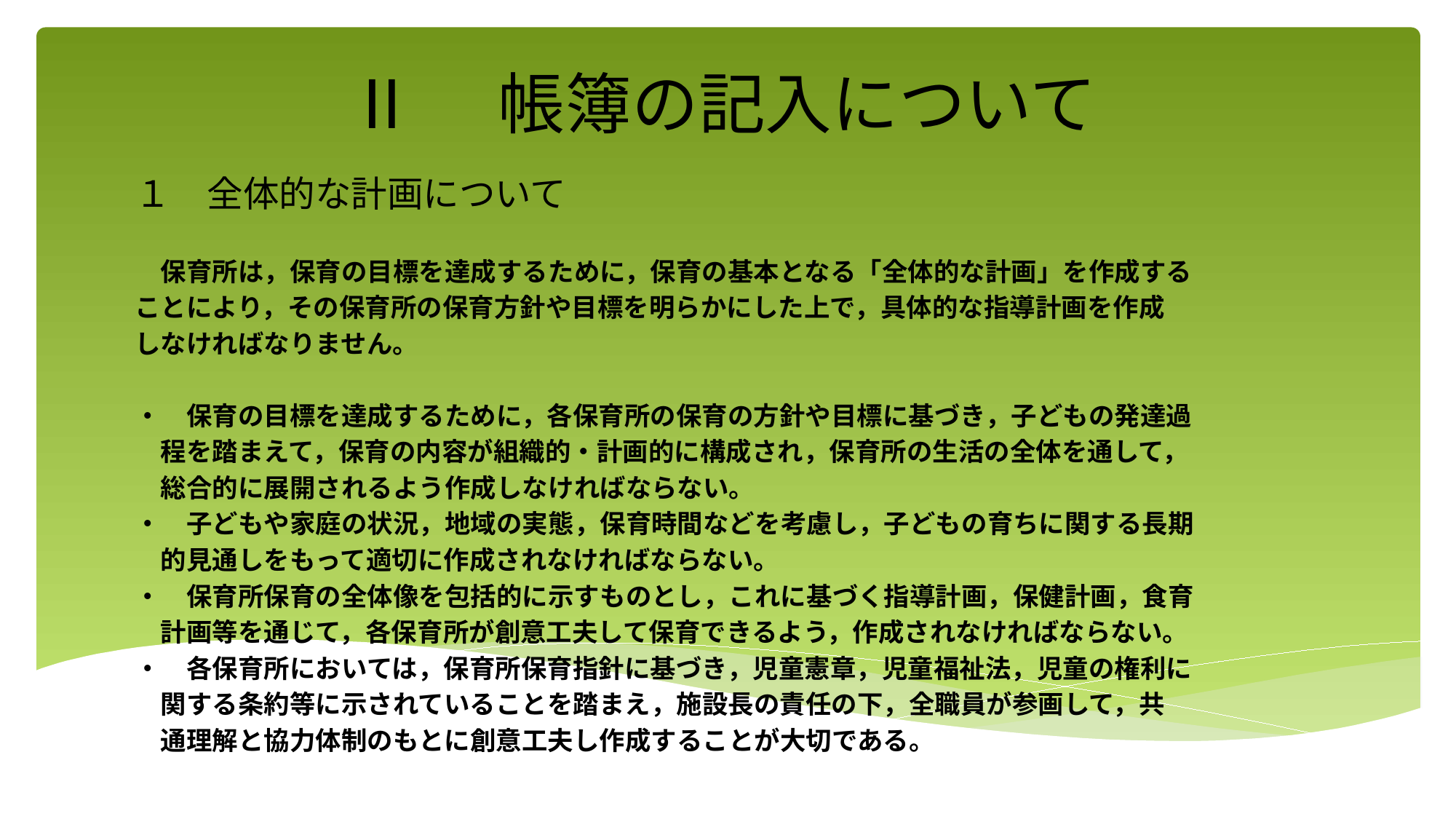

# Ⅱ　帳簿の記入について
１　全体的な計画について

　保育所は，保育の目標を達成するために，保育の基本となる「全体的な計画」を作成する
ことにより，その保育所の保育方針や目標を明らかにした上で，具体的な指導計画を作成
しなければなりません。

・　保育の目標を達成するために，各保育所の保育の方針や目標に基づき，子どもの発達過
　程を踏まえて，保育の内容が組織的・計画的に構成され，保育所の生活の全体を通して，
　総合的に展開されるよう作成しなければならない。
・　子どもや家庭の状況，地域の実態，保育時間などを考慮し，子どもの育ちに関する長期
　的見通しをもって適切に作成されなければならない。
・　保育所保育の全体像を包括的に示すものとし，これに基づく指導計画，保健計画，食育
　計画等を通じて，各保育所が創意工夫して保育できるよう，作成されなければならない。
・　各保育所においては，保育所保育指針に基づき，児童憲章，児童福祉法，児童の権利に
　関する条約等に示されていることを踏まえ，施設長の責任の下，全職員が参画して，共
　通理解と協力体制のもとに創意工夫し作成することが大切である。